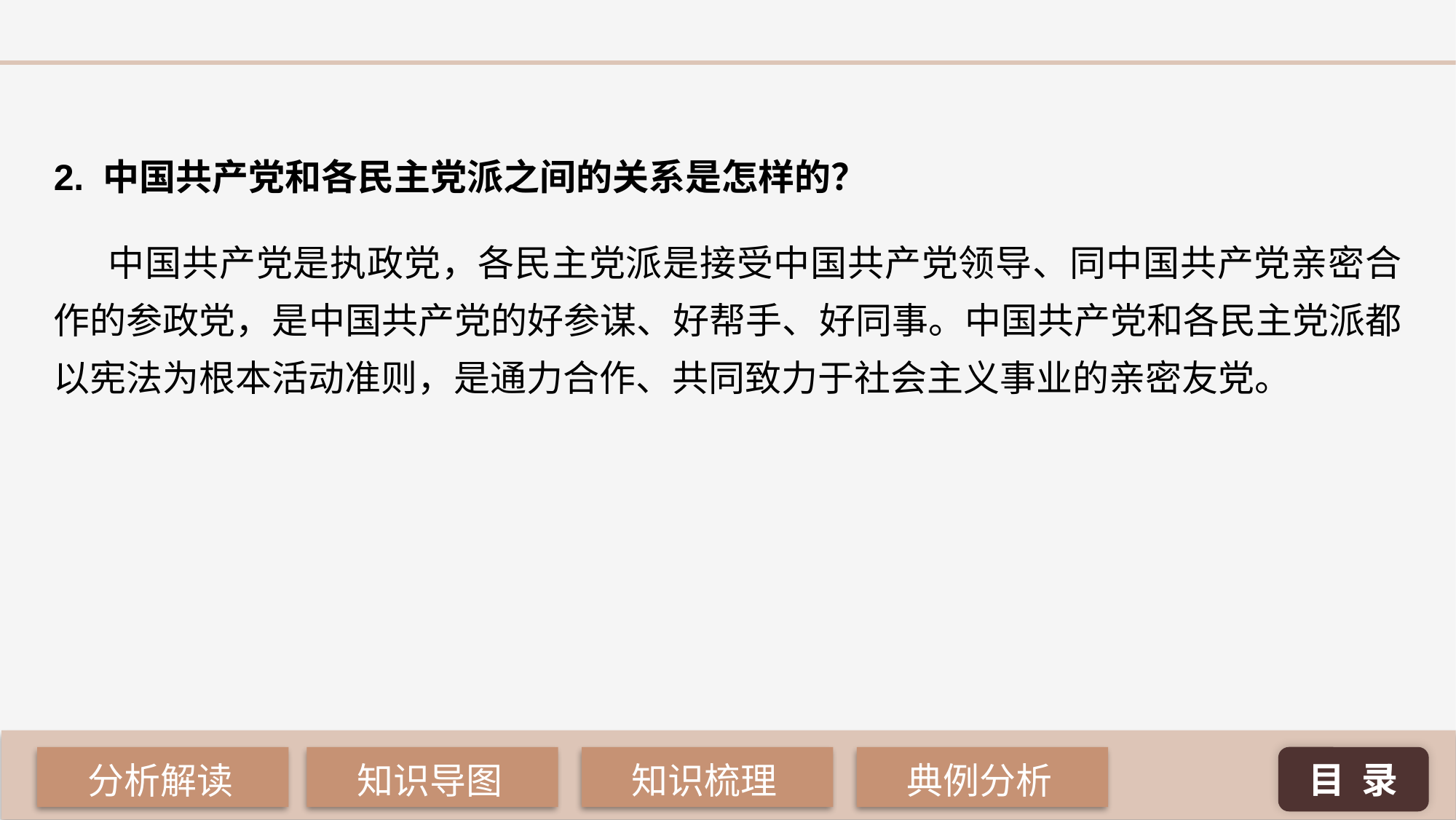

2. 中国共产党和各民主党派之间的关系是怎样的？
中国共产党是执政党，各民主党派是接受中国共产党领导、同中国共产党亲密合作的参政党，是中国共产党的好参谋、好帮手、好同事。中国共产党和各民主党派都以宪法为根本活动准则，是通力合作、共同致力于社会主义事业的亲密友党。